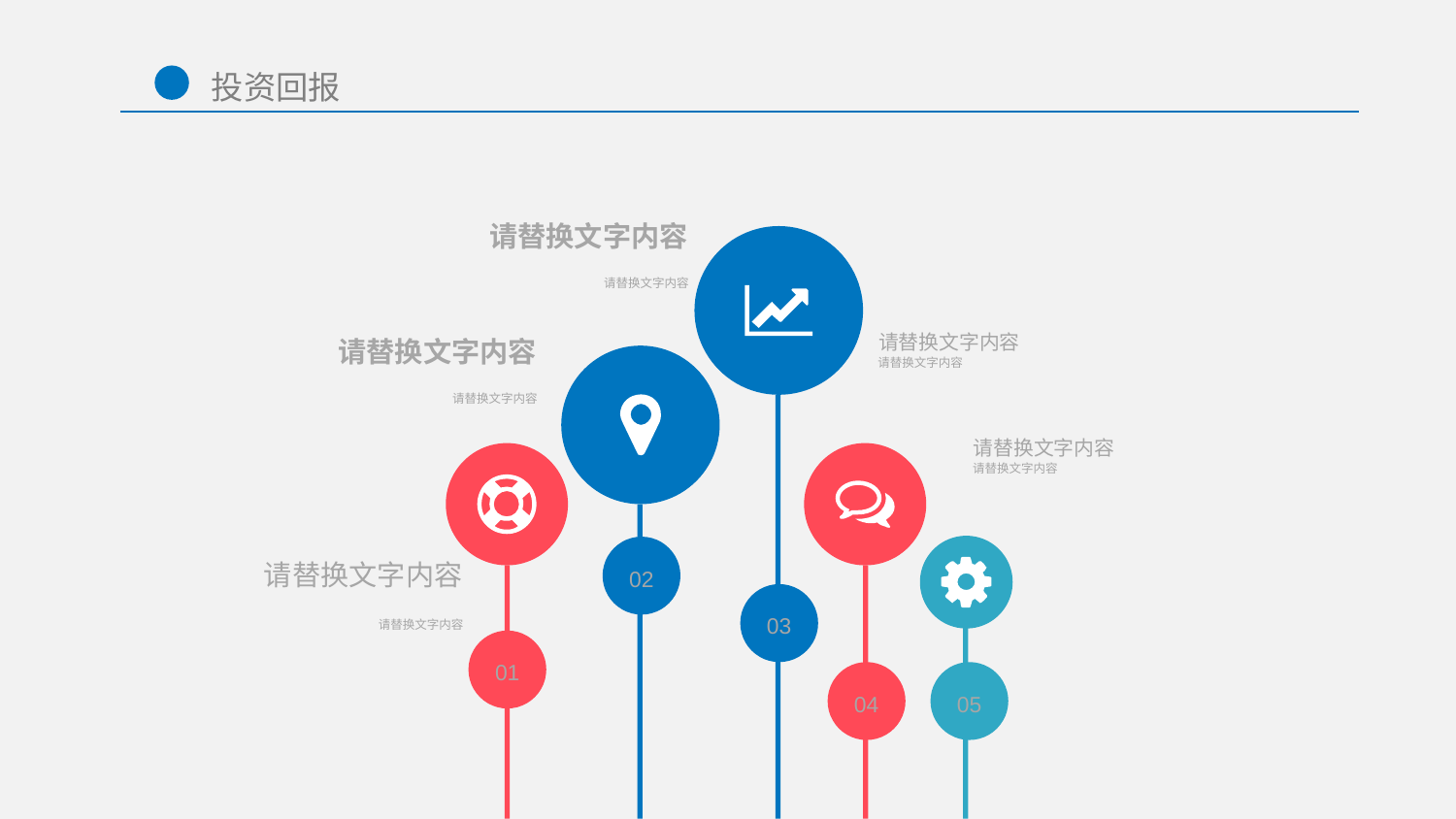

请替换文字内容
请替换文字内容

请替换文字内容
请替换文字内容
请替换文字内容
请替换文字内容

请替换文字内容
请替换文字内容

02
请替换文字内容
请替换文字内容

03

01
04
05